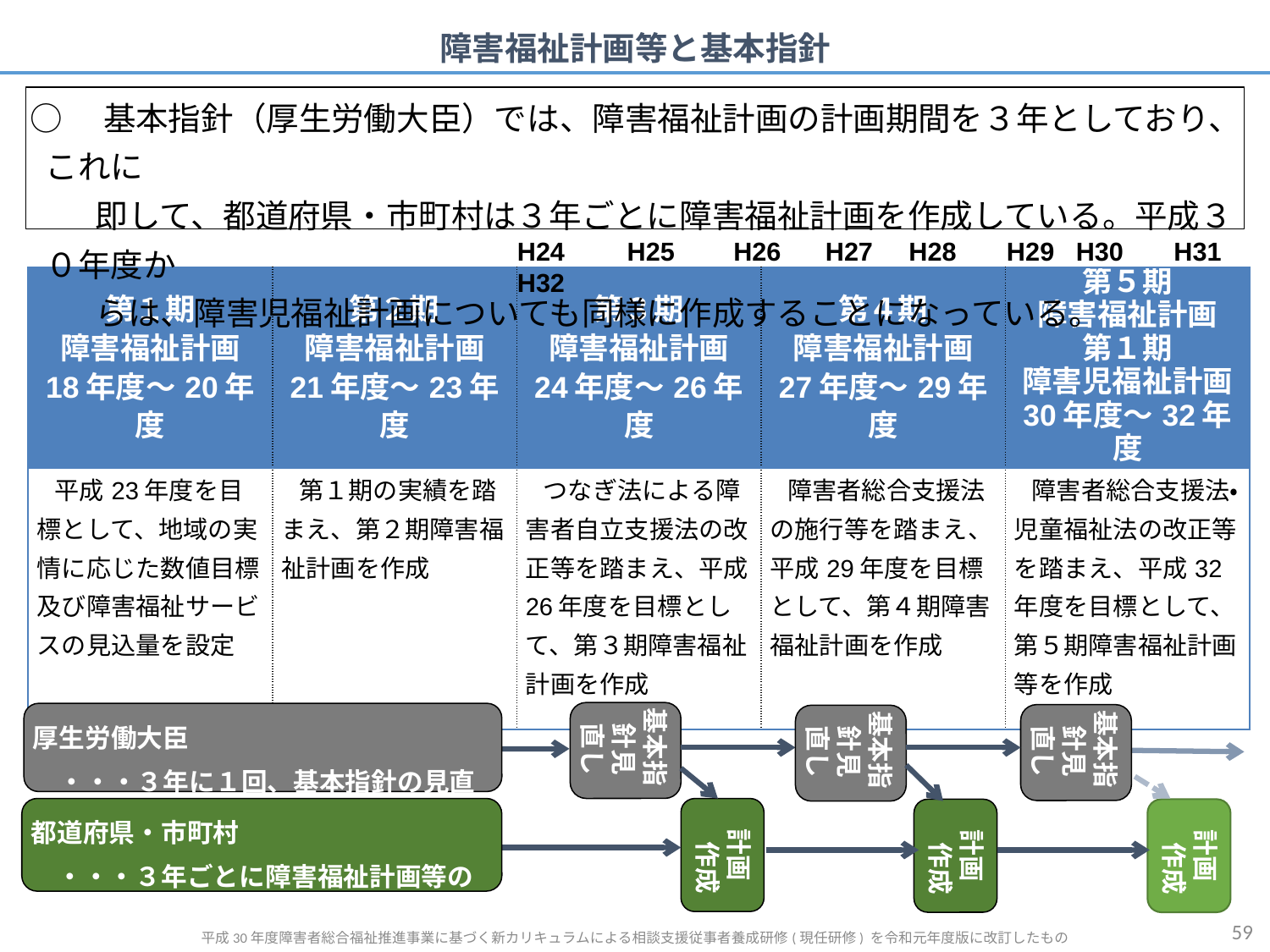

障害福祉計画等と基本指針
○　基本指針（厚生労働大臣）では、障害福祉計画の計画期間を３年としており、これに
　　即して、都道府県・市町村は３年ごとに障害福祉計画を作成している。平成３０年度か
　　らは、障害児福祉計画についても同様に作成することになっている。
H24　    H25  　 H26　 H27     H28       H29   H30       H31     H32
| 第１期 障害福祉計画 18年度～20年度 | 第２期 障害福祉計画 21年度～23年度 | 第３期 障害福祉計画 24年度～26年度 | 第４期 障害福祉計画 27年度～29年度 | 第５期 障害福祉計画 第１期 障害児福祉計画 30年度～32年度 |
| --- | --- | --- | --- | --- |
| 平成23年度を目標として、地域の実情に応じた数値目標及び障害福祉サービスの見込量を設定 | 第１期の実績を踏まえ、第２期障害福祉計画を作成 | つなぎ法による障害者自立支援法の改正等を踏まえ、平成26年度を目標として、第３期障害福祉計画を作成 | 障害者総合支援法の施行等を踏まえ、平成29年度を目標として、第４期障害福祉計画を作成 | 障害者総合支援法・児童福祉法の改正等を踏まえ、平成32年度を目標として、第５期障害福祉計画等を作成 |
基本指針見直し
厚生労働大臣
　・・・３年に１回、基本指針の見直し
基本指針見直し
基本指針見直し
計画
　作成
都道府県・市町村
　・・・３年ごとに障害福祉計画等の作成
計画
　作成
計画
　作成
59
平成30年度障害者総合福祉推進事業に基づく新カリキュラムによる相談支援従事者養成研修(現任研修) を令和元年度版に改訂したもの